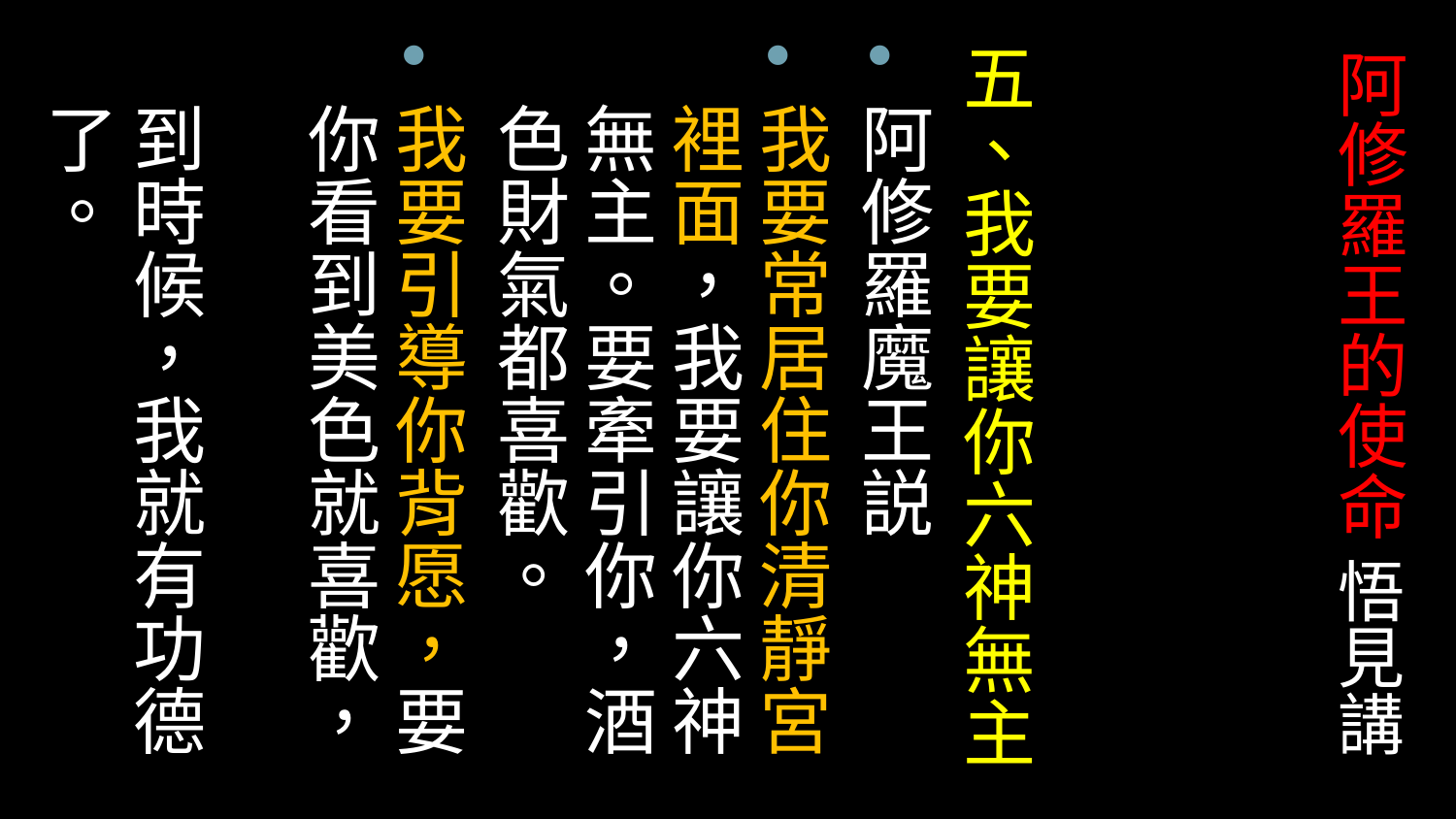

# 阿修羅王的使命 悟見講
五、我要讓你六神無主
阿修羅魔王説
我要常居住你清靜宮裡面，我要讓你六神無主。要牽引你，酒色財氣都喜歡。
我要引導你背愿，要你看到美色就喜歡，　
到時候，我就有功德了。